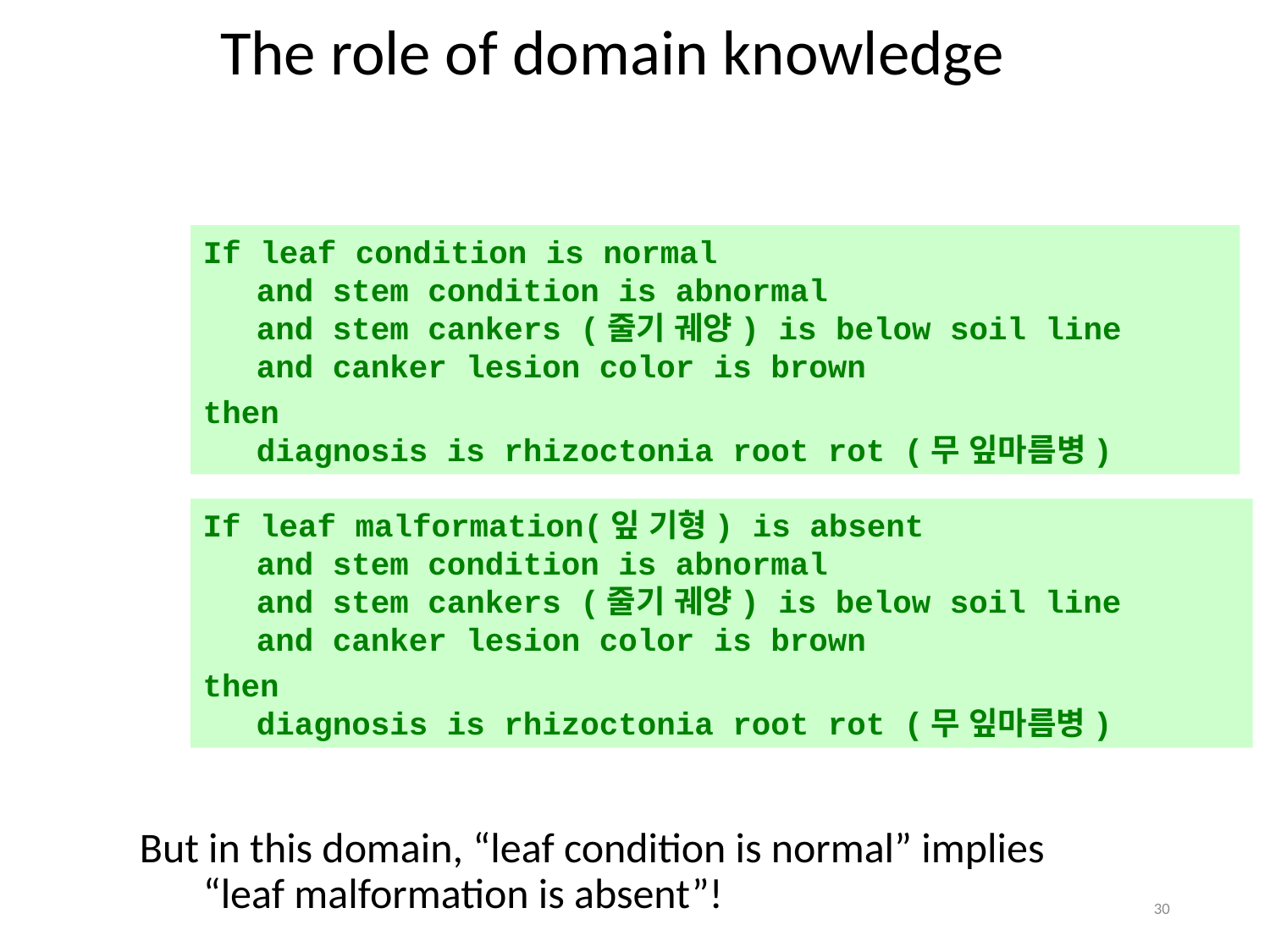

The role of domain knowledge
If leaf condition is normal
and stem condition is abnormal
and stem cankers (줄기 궤양) is below soil line
and canker lesion color is brown
then
diagnosis is rhizoctonia root rot (무 잎마름병)

If leaf malformation(잎 기형) is absent
and stem condition is abnormal
and stem cankers (줄기 궤양) is below soil line
and canker lesion color is brown
then
diagnosis is rhizoctonia root rot (무 잎마름병)

But in this domain, “leaf condition is normal” implies
“leaf malformation is absent”!
30